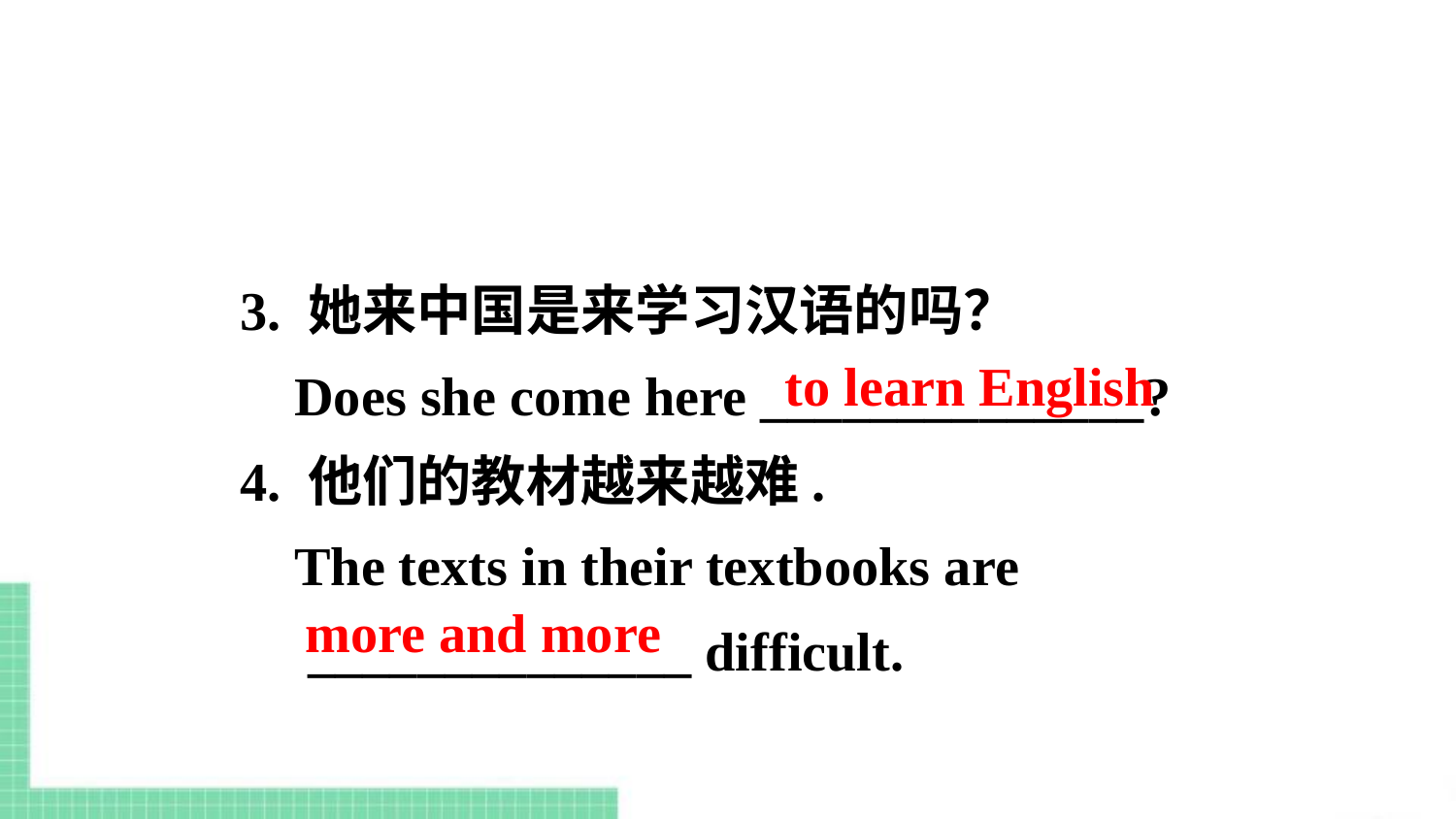

3. 她来中国是来学习汉语的吗？
    Does she come here ______________?
4. 他们的教材越来越难.
    The texts in their textbooks are
     ______________ difficult.
to learn English
 more and more